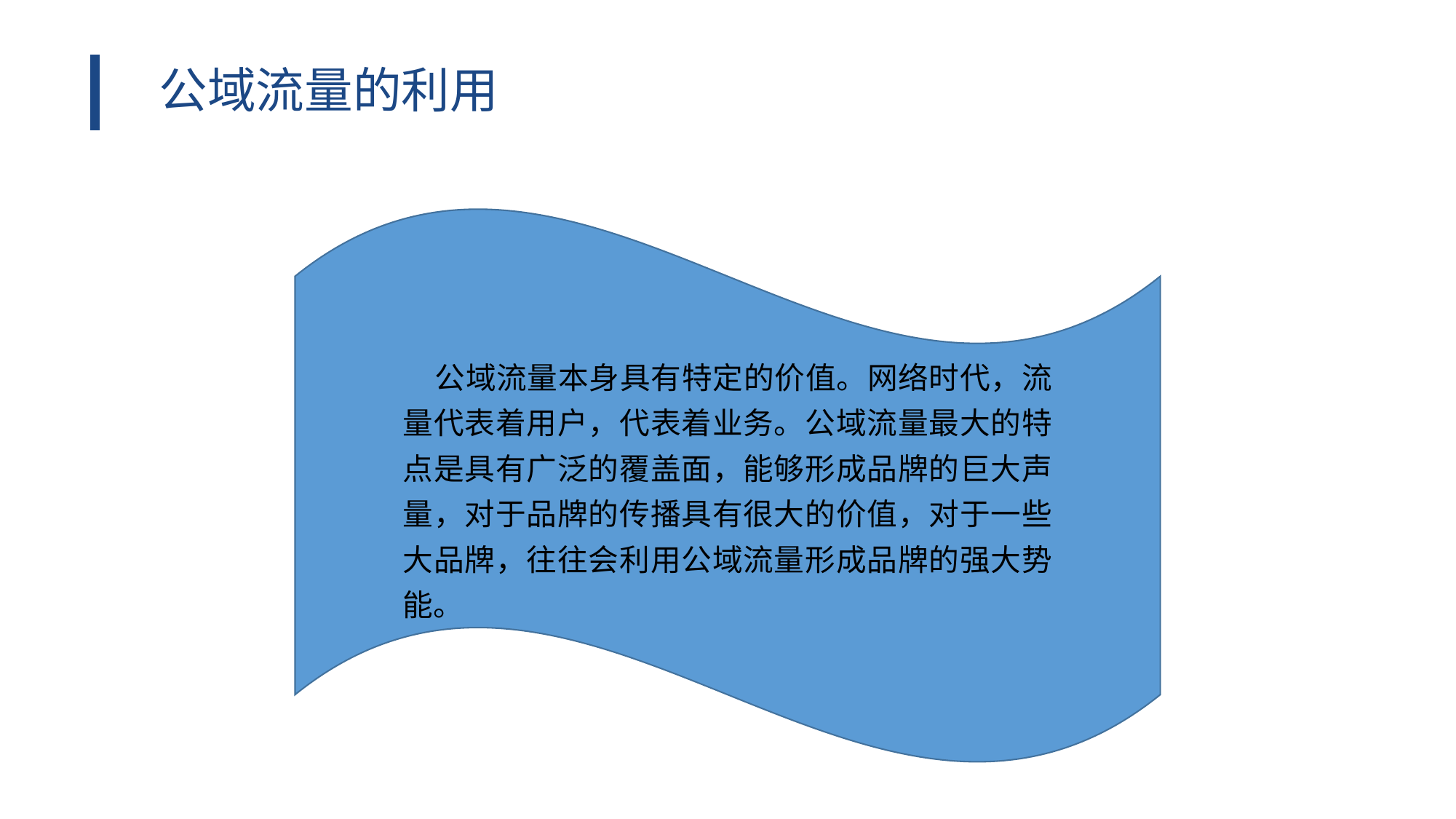

公域流量的利用

公域流量本身具有特定的价值。网络时代，流量代表着用户，代表着业务。公域流量最大的特点是具有广泛的覆盖面，能够形成品牌的巨大声量，对于品牌的传播具有很大的价值，对于一些大品牌，往往会利用公域流量形成品牌的强大势能。